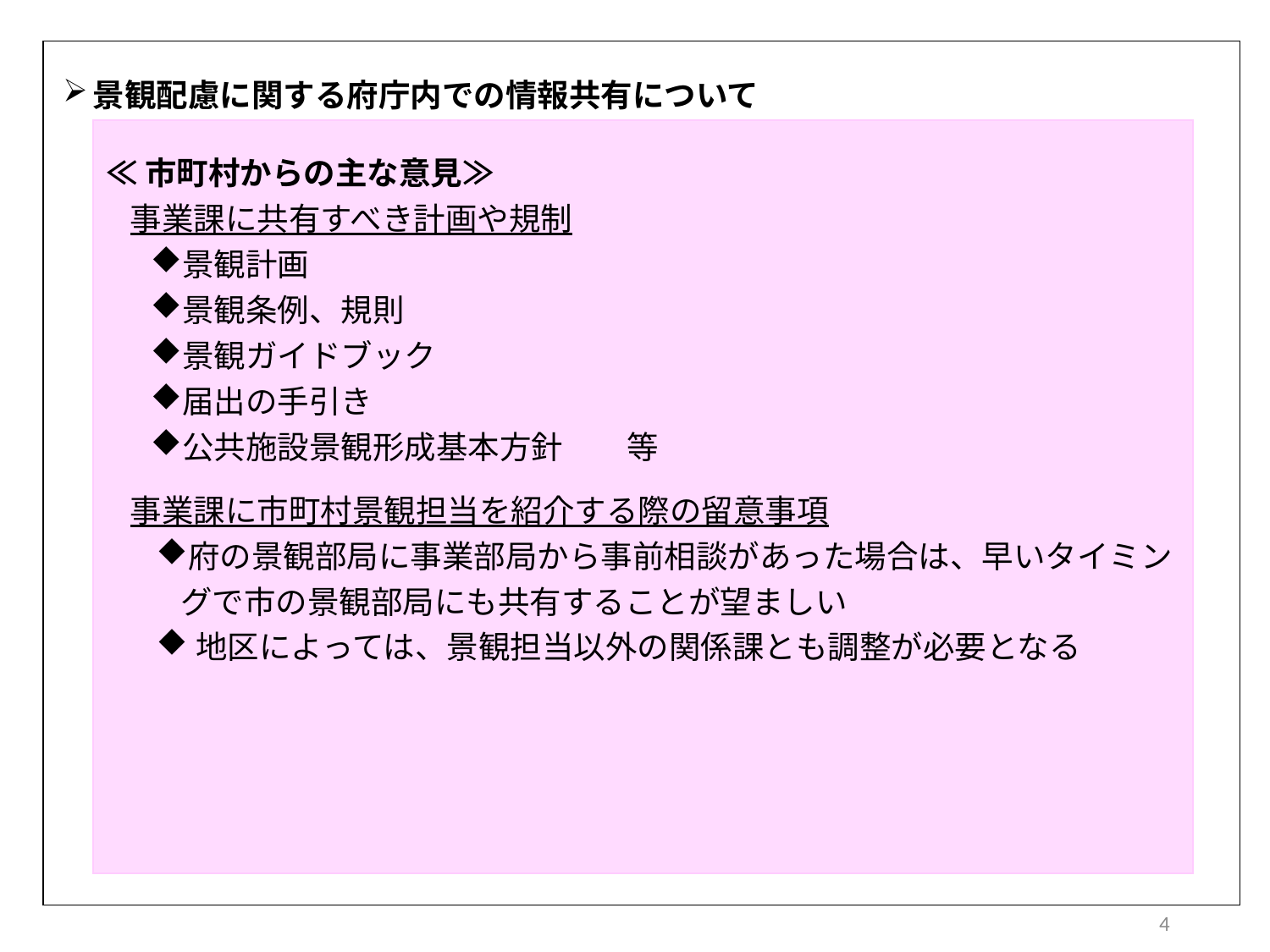

景観配慮に関する府庁内での情報共有について
≪市町村からの主な意見≫
事業課に共有すべき計画や規制
景観計画
景観条例、規則
景観ガイドブック
届出の手引き
公共施設景観形成基本方針　　等

事業課に市町村景観担当を紹介する際の留意事項
府の景観部局に事業部局から事前相談があった場合は、早いタイミングで市の景観部局にも共有することが望ましい
地区によっては、景観担当以外の関係課とも調整が必要となる

4